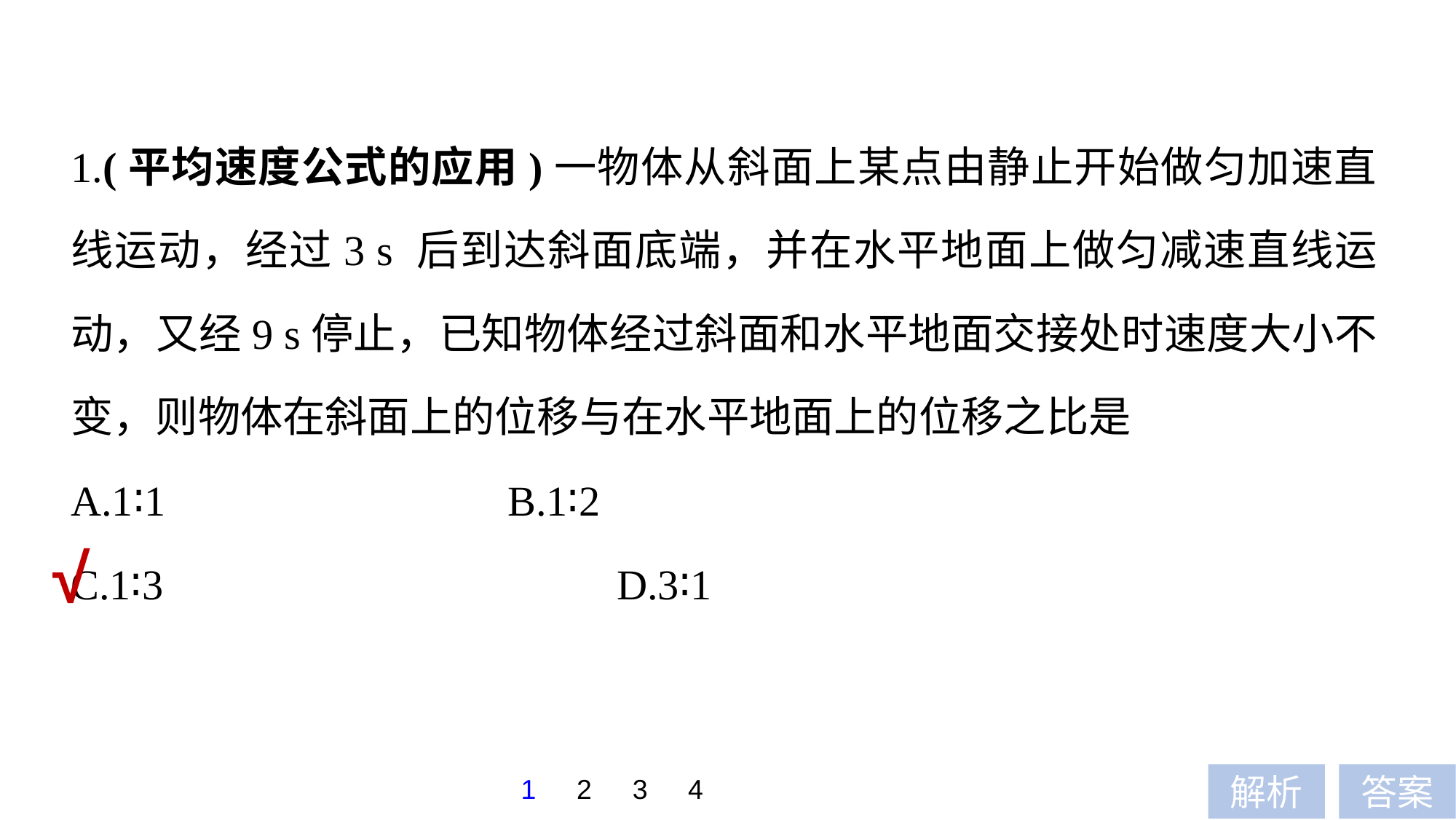

1.(平均速度公式的应用)一物体从斜面上某点由静止开始做匀加速直线运动，经过3 s 后到达斜面底端，并在水平地面上做匀减速直线运动，又经9 s停止，已知物体经过斜面和水平地面交接处时速度大小不变，则物体在斜面上的位移与在水平地面上的位移之比是
A.1∶1  			B.1∶2
C.1∶3  				D.3∶1
√
1
2
3
4
解析
答案